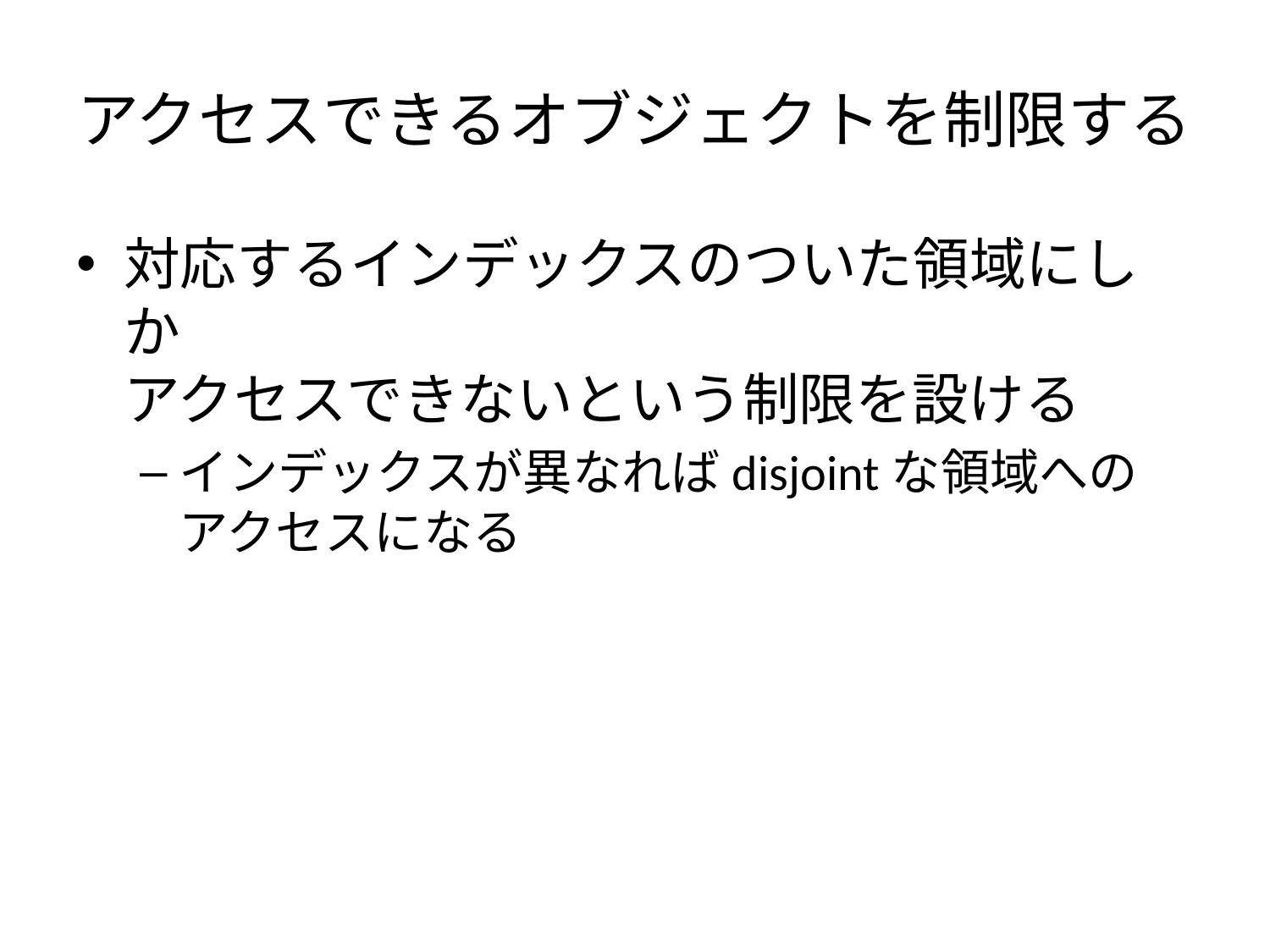

# アクセスできるオブジェクトを制限する
対応するインデックスのついた領域にしか
アクセスできないという制限を設ける
インデックスが異なればdisjointな領域への
アクセスになる